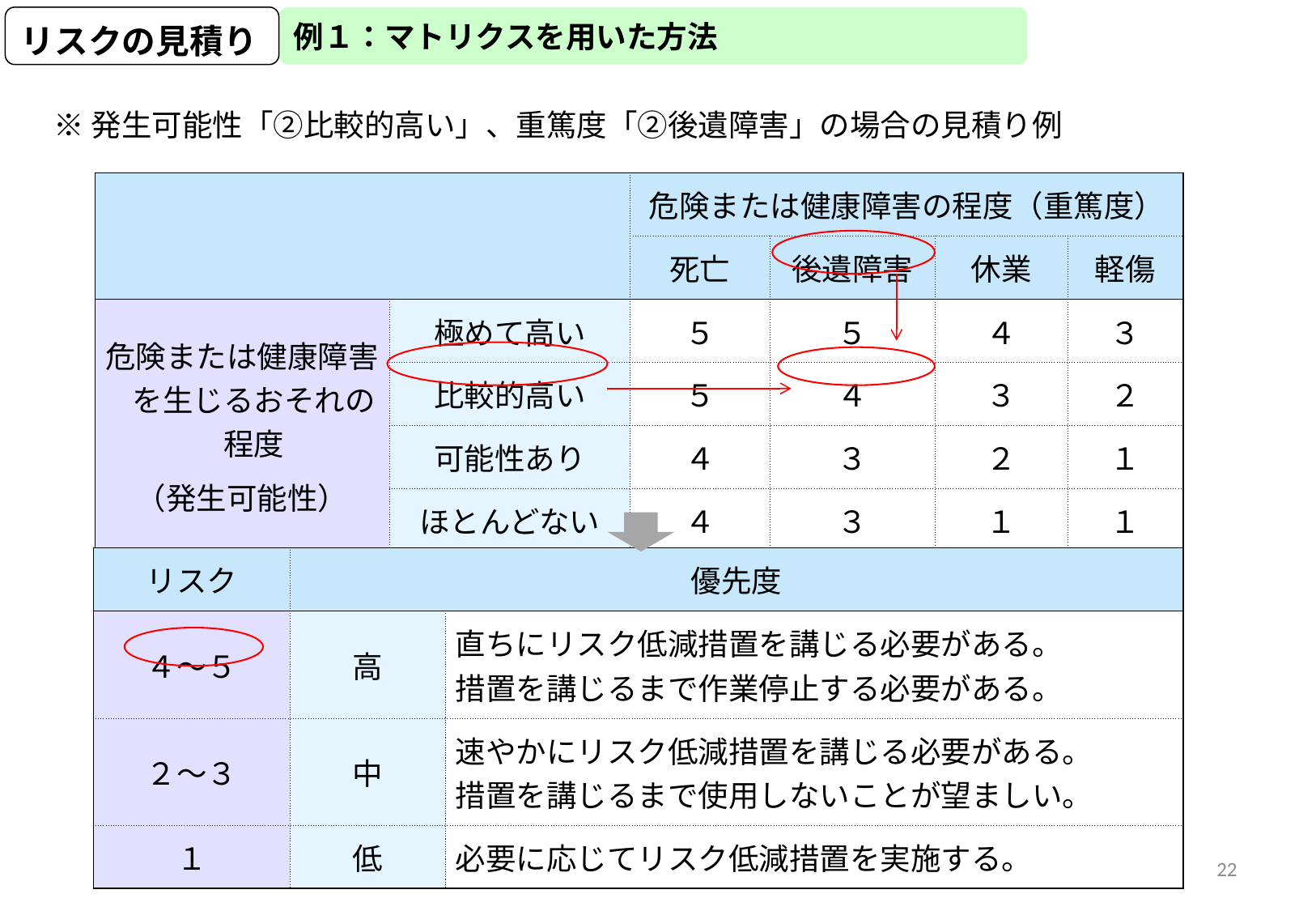

リスクの見積り
例１：マトリクスを用いた方法
※発生可能性「②比較的高い」、重篤度「②後遺障害」の場合の見積り例
|  |  | 危険または健康障害の程度（重篤度） |  |  |  |
| --- | --- | --- | --- | --- | --- |
|  |  | 死亡 | 後遺障害 | 休業 | 軽傷 |
| 危険または健康障害を生じるおそれの程度 （発生可能性） | 極めて高い | ５ | ５ | ４ | ３ |
|  | 比較的高い | ５ | ４ | ３ | ２ |
|  | 可能性あり | ４ | ３ | ２ | １ |
|  | ほとんどない | ４ | ３ | １ | １ |

| リスク | 優先度 |  |
| --- | --- | --- |
| ４～５ | 高 | 直ちにリスク低減措置を講じる必要がある。 措置を講じるまで作業停止する必要がある。 |
| ２～３ | 中 | 速やかにリスク低減措置を講じる必要がある。 措置を講じるまで使用しないことが望ましい。 |
| １ | 低 | 必要に応じてリスク低減措置を実施する。 |

22